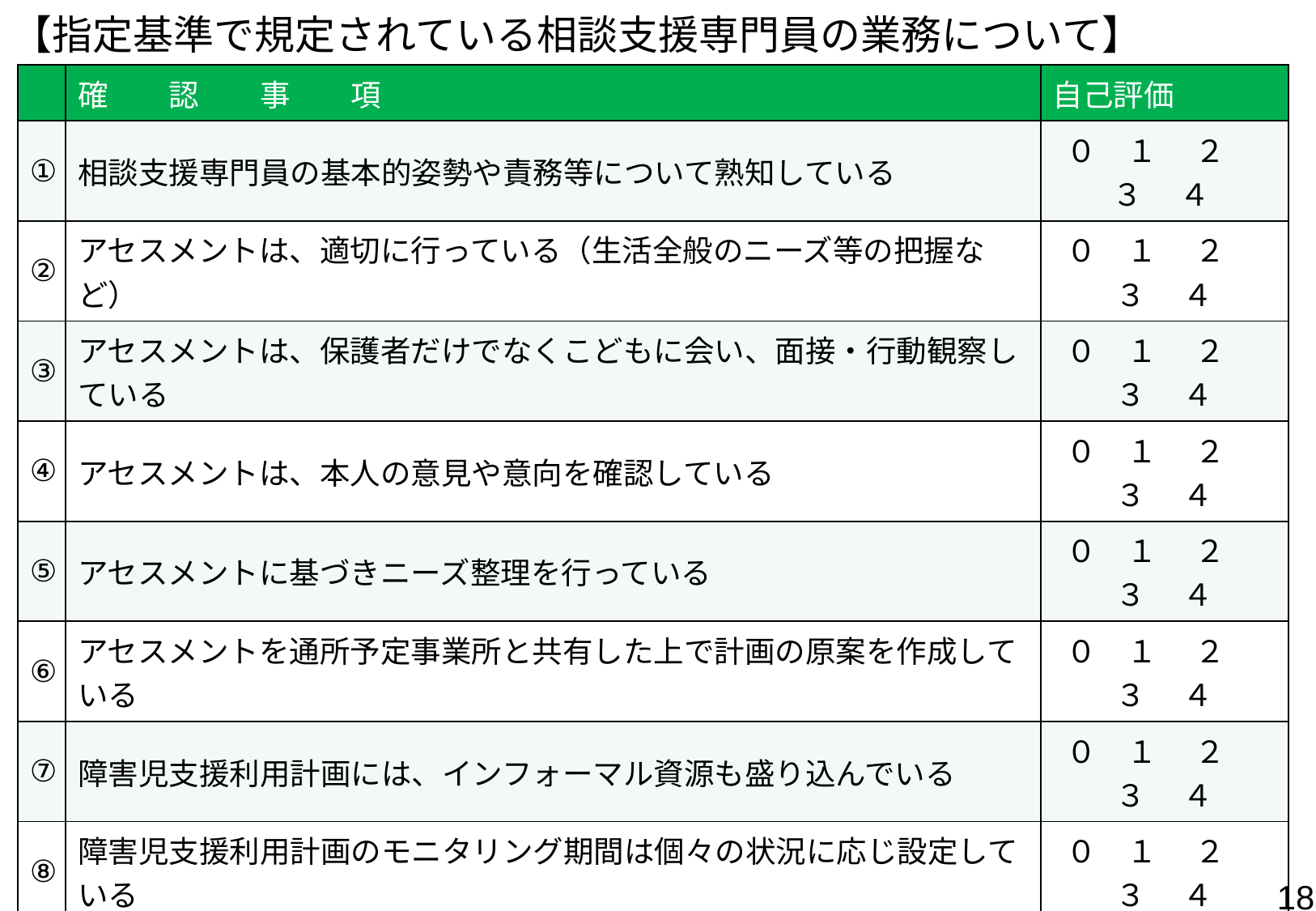

【指定基準で規定されている相談支援専門員の業務について】
|  | 確　　認　　事　　項 | 自己評価 |
| --- | --- | --- |
| ① | 相談支援専門員の基本的姿勢や責務等について熟知している | ０　１　 ２ 　３ 　４ |
| ② | アセスメントは、適切に行っている（生活全般のニーズ等の把握など） | ０　１　 ２ 　３ 　４ |
| ③ | アセスメントは、保護者だけでなくこどもに会い、面接・行動観察している | ０　１　 ２ 　３ 　４ |
| ④ | アセスメントは、本人の意見や意向を確認している | ０　１　 ２ 　３ 　４ |
| ⑤ | アセスメントに基づきニーズ整理を行っている | ０　１　 ２ 　３ 　４ |
| ⑥ | アセスメントを通所予定事業所と共有した上で計画の原案を作成している | ０　１　 ２ 　３ 　４ |
| ⑦ | 障害児支援利用計画には、インフォーマル資源も盛り込んでいる | ０　１　 ２ 　３ 　４ |
| ⑧ | 障害児支援利用計画のモニタリング期間は個々の状況に応じ設定している | ０　１　 ２ 　３ 　４ |
| ⑨ | 障害児支援利用計画確定のための「サービス担当者会議」を開催している | ０　１　 ２ 　３ 　４ |
| ⑩ | 「サービス担当者会議」や「モニタリング」は、対面で行っている | ０　１　 ２ 　３ 　４ |
| ⑪ | サービス担当者会議では、相談支援と通所支援とで役割分担をしている | ０　１　 ２ 　３ 　４ |
| ⑫ | モニタリングは保護者からの聴取だけでなく、支援事業所に赴き子どもの観察や支援内容を確認し、児発管等と情報交換するなど適切に行っている | ０　１　 ２ 　３ 　４ |
| ⑬ | 家族の困りごとへの対応、きょうだい支援など積極的に家族支援をしている | ０　１　 ２ 　３ 　４ |
| ⑭ | 保育所や幼稚園、学校、通所事業所、他機関との情報共有や連携ができている | ０　１　 ２ 　３ 　４ |
18